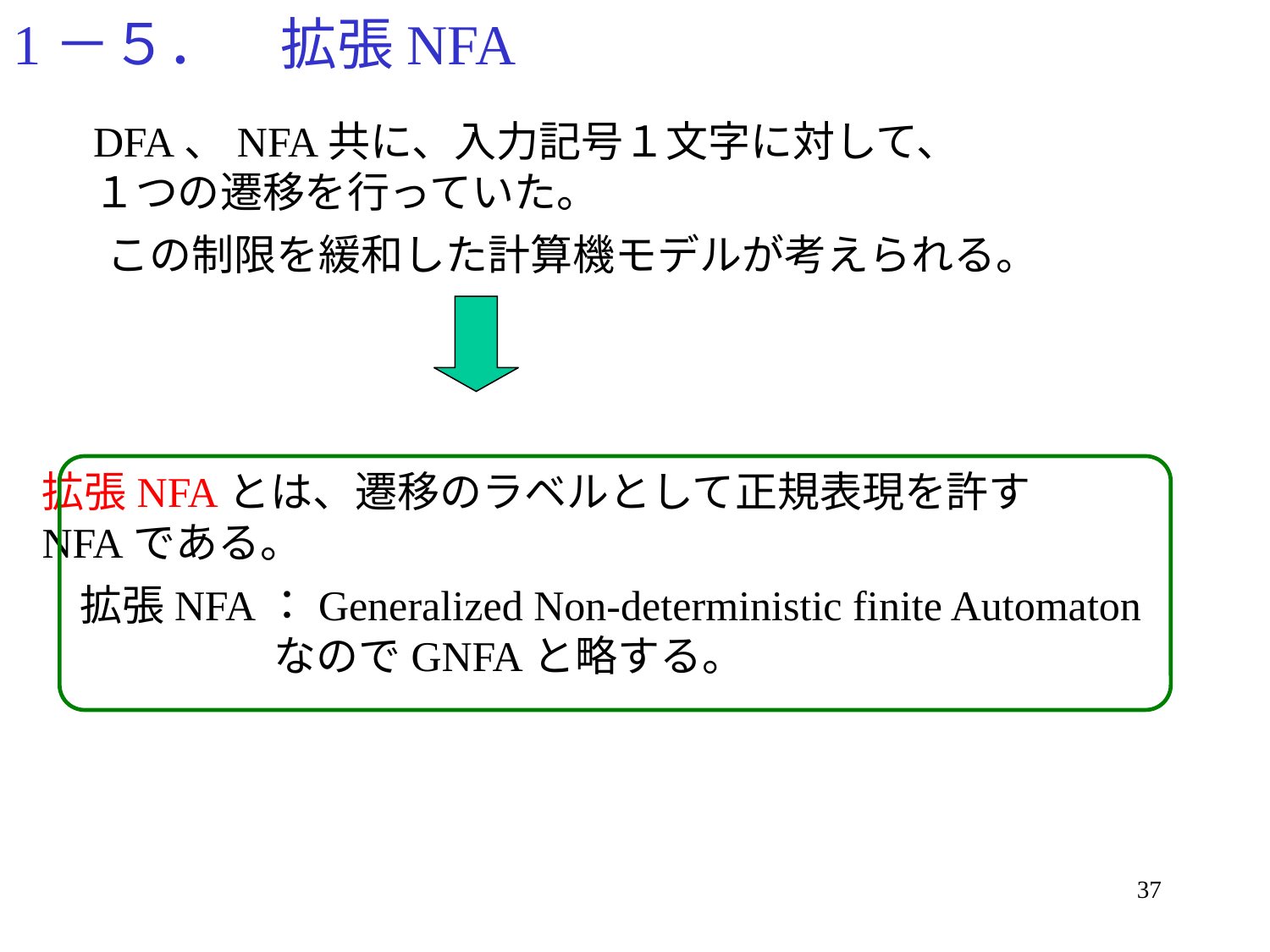

# 1－５．　拡張NFA
DFA、NFA共に、入力記号１文字に対して、
１つの遷移を行っていた。
この制限を緩和した計算機モデルが考えられる。

拡張NFAとは、遷移のラベルとして正規表現を許す
NFAである。
拡張NFA：Generalized Non-deterministic finite Automaton
	      なのでGNFAと略する。
37